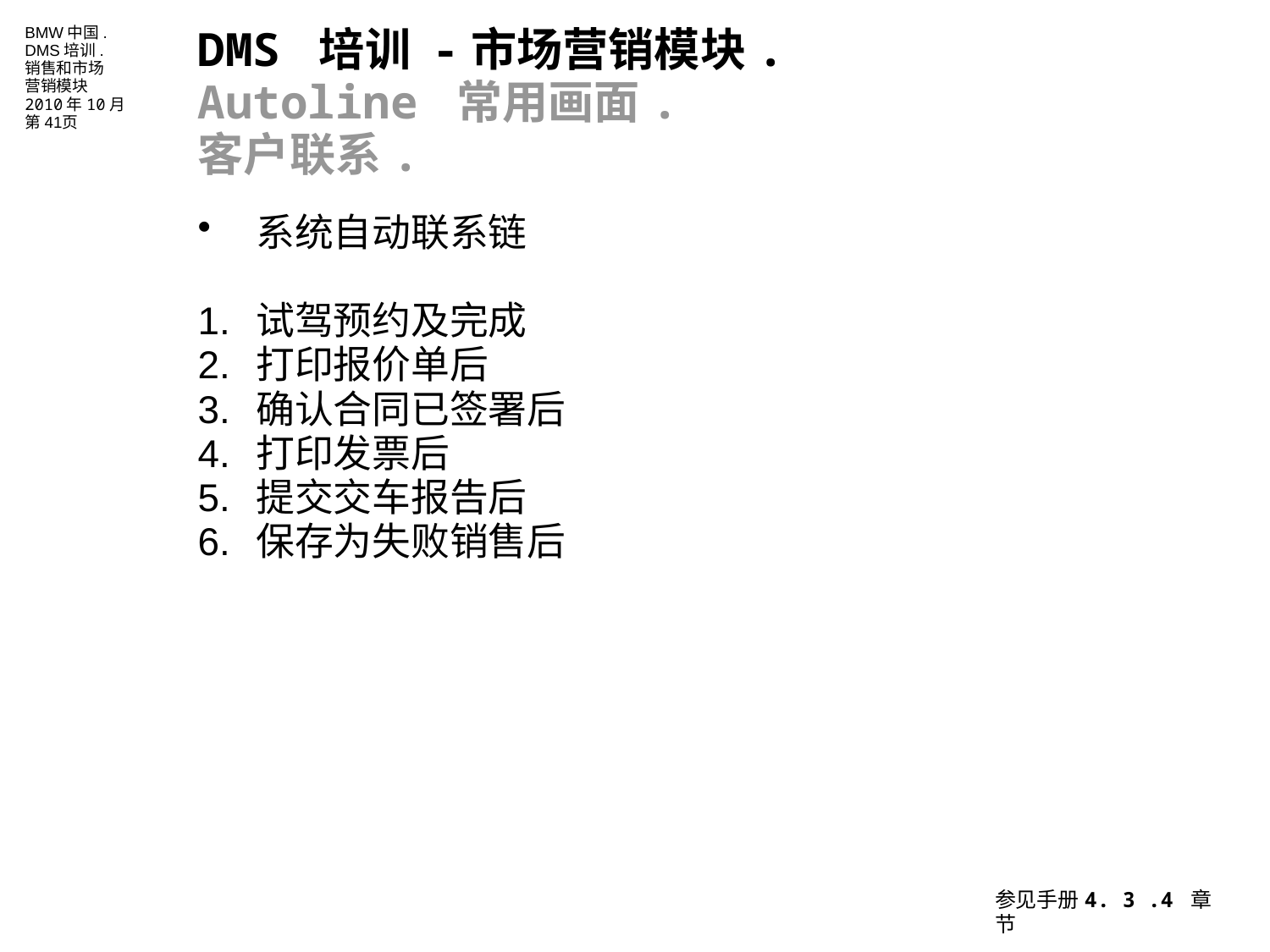

DMS 培训 -市场营销模块.
Autoline 常用画面.
客户联系.
系统自动联系链

试驾预约及完成
打印报价单后
确认合同已签署后
打印发票后
提交交车报告后
保存为失败销售后

参见手册4. 3 .4 章节